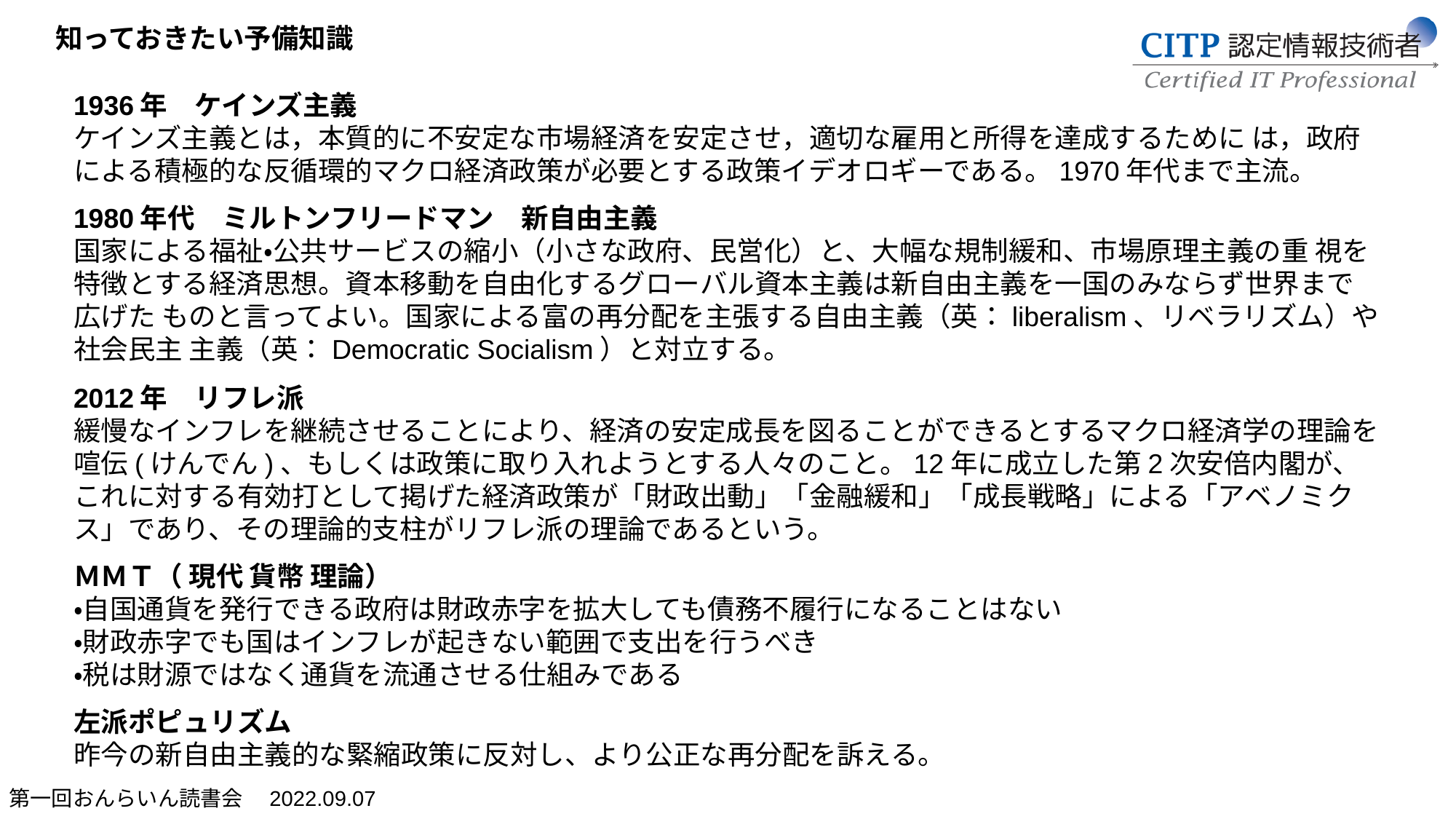

知っておきたい予備知識
1936年　ケインズ主義
ケインズ主義とは，本質的に不安定な市場経済を安定させ，適切な雇用と所得を達成するために は，政府による積極的な反循環的マクロ経済政策が必要とする政策イデオロギーである。1970年代まで主流。

1980年代　ミルトンフリードマン　新自由主義
国家による福祉・公共サービスの縮小（小さな政府、民営化）と、大幅な規制緩和、市場原理主義の重 視を特徴とする経済思想。資本移動を自由化するグローバル資本主義は新自由主義を一国のみならず世界まで広げた ものと言ってよい。国家による富の再分配を主張する自由主義（英：liberalism、リベラリズム）や社会民主 主義（英：Democratic Socialism）と対立する。

2012年　リフレ派
緩慢なインフレを継続させることにより、経済の安定成長を図ることができるとするマクロ経済学の理論を喧伝(けんでん)、もしくは政策に取り入れようとする人々のこと。12年に成立した第2次安倍内閣が、これに対する有効打として掲げた経済政策が「財政出動」「金融緩和」「成長戦略」による「アベノミクス」であり、その理論的支柱がリフレ派の理論であるという。

ＭＭＴ（ 現代 貨幣 理論）
・自国通貨を発行できる政府は財政赤字を拡大しても債務不履行になることはない
・財政赤字でも国はインフレが起きない範囲で支出を行うべき
・税は財源ではなく通貨を流通させる仕組みである

左派ポピュリズム
昨今の新自由主義的な緊縮政策に反対し、より公正な再分配を訴える。